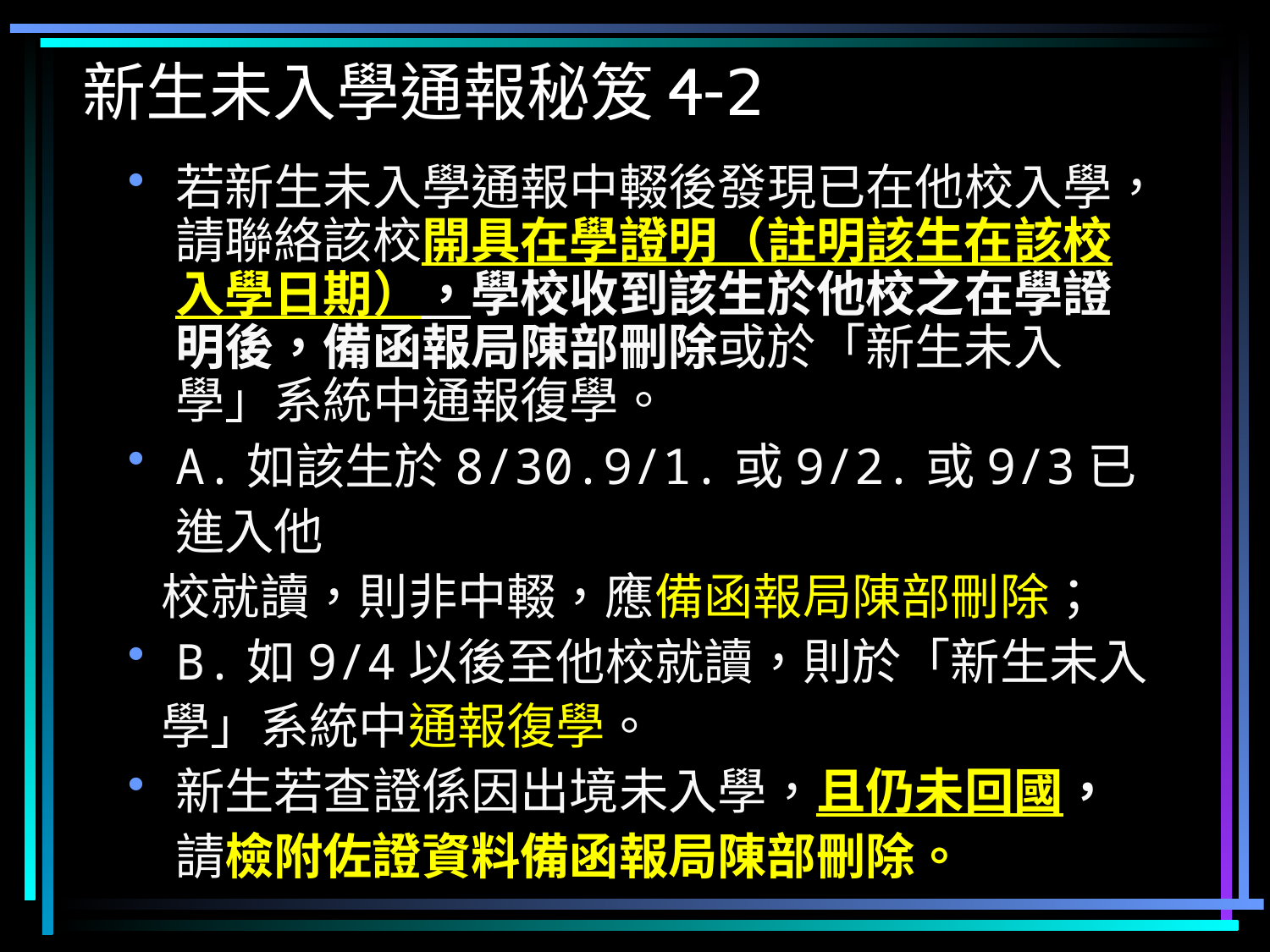

新生未入學通報秘笈4-2
若新生未入學通報中輟後發現已在他校入學，請聯絡該校開具在學證明（註明該生在該校入學日期），學校收到該生於他校之在學證明後，備函報局陳部刪除或於「新生未入學」系統中通報復學。
A.如該生於8/30.9/1.或9/2.或9/3已進入他
  校就讀，則非中輟，應備函報局陳部刪除；
B.如9/4以後至他校就讀，則於「新生未入
  學」系統中通報復學。
新生若查證係因出境未入學，且仍未回國，請檢附佐證資料備函報局陳部刪除。